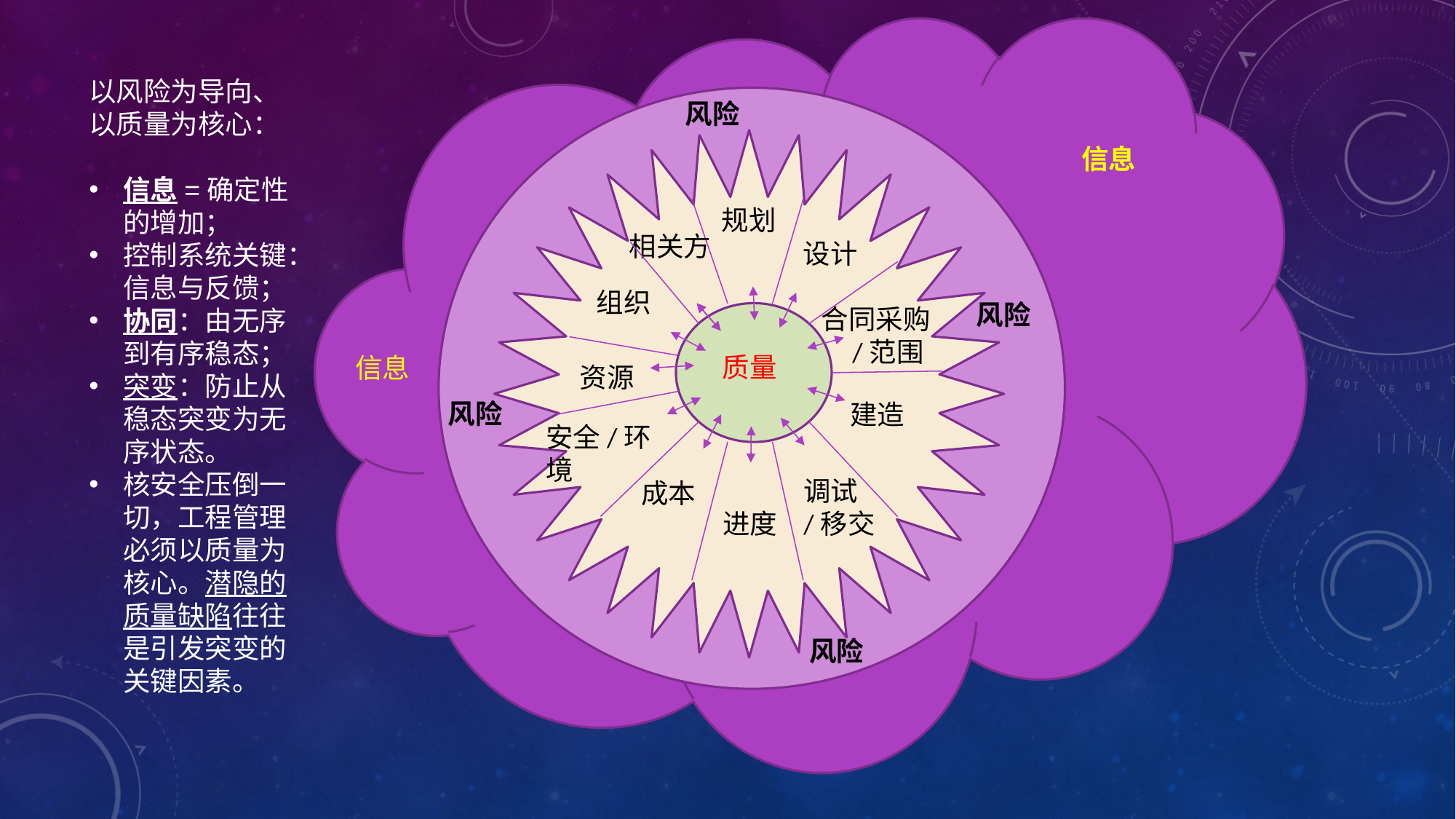

以风险为导向、以质量为核心：

信息=确定性的增加；
控制系统关键：信息与反馈；
协同：由无序到有序稳态；
突变：防止从稳态突变为无序状态。
核安全压倒一切，工程管理必须以质量为核心。潜隐的质量缺陷往往是引发突变的关键因素。

风险

信息
规划
相关方
设计
组织
风险
合同采购
     /范围

质量
信息
资源
风险
建造
安全/环境
调试
/移交
成本
进度
风险